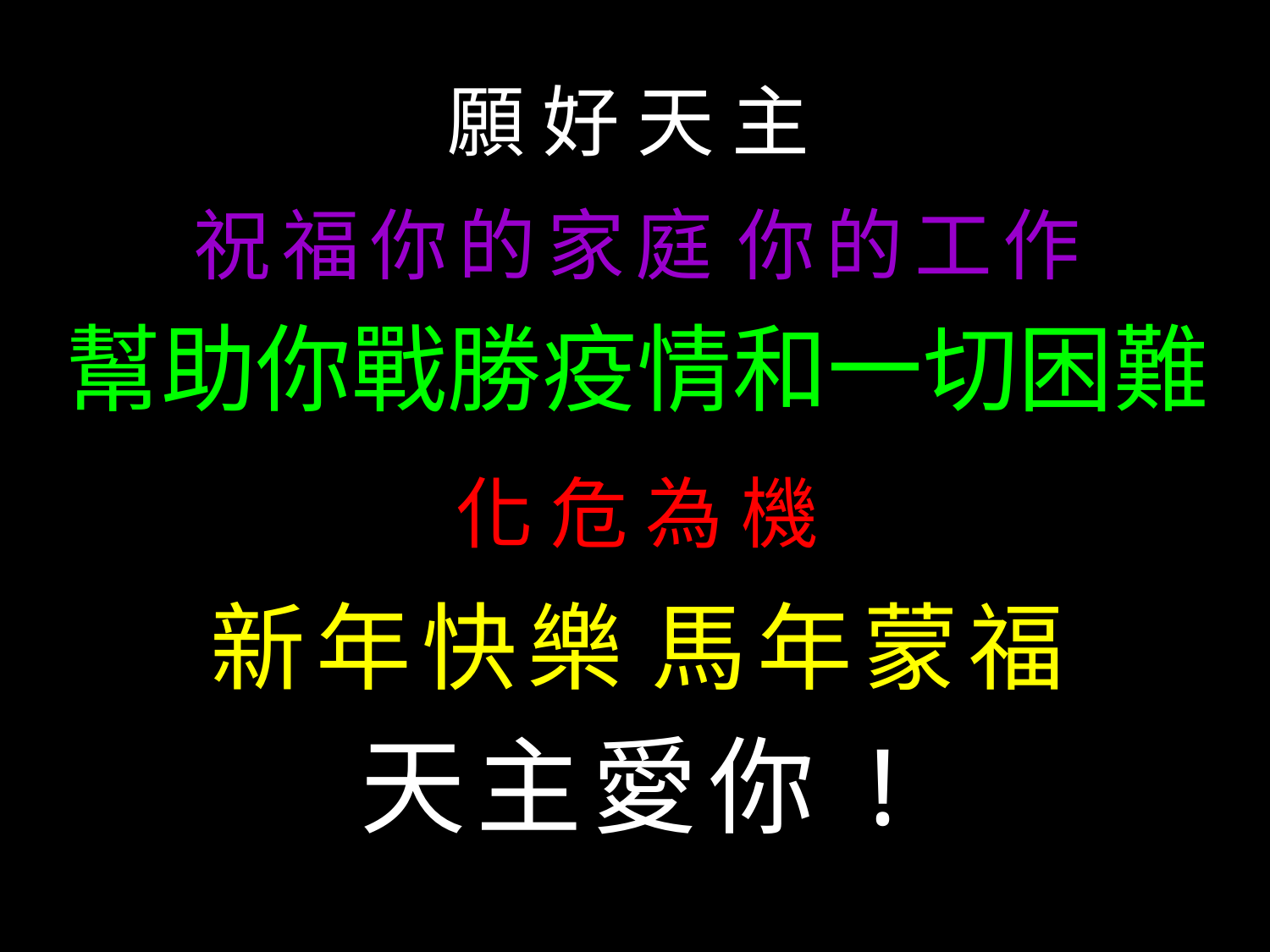

願 好 天 主
祝福你的家庭 你的工作
幫助你戰勝疫情和一切困難
化 危 為 機
新年快樂 馬年蒙福
天主愛你!